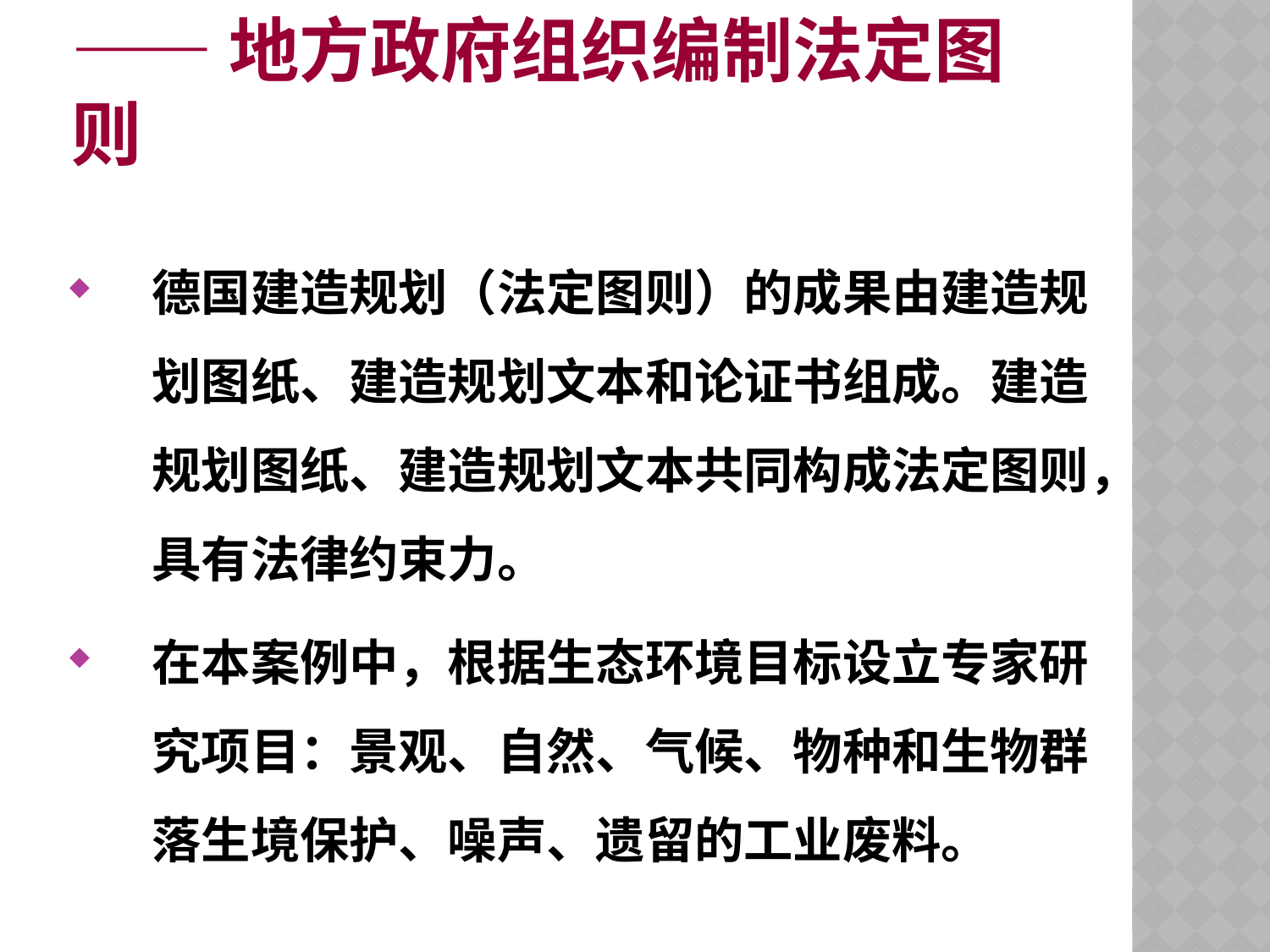

# ——地方政府组织编制法定图则
德国建造规划（法定图则）的成果由建造规划图纸、建造规划文本和论证书组成。建造规划图纸、建造规划文本共同构成法定图则，具有法律约束力。
在本案例中，根据生态环境目标设立专家研究项目：景观、自然、气候、物种和生物群落生境保护、噪声、遗留的工业废料。